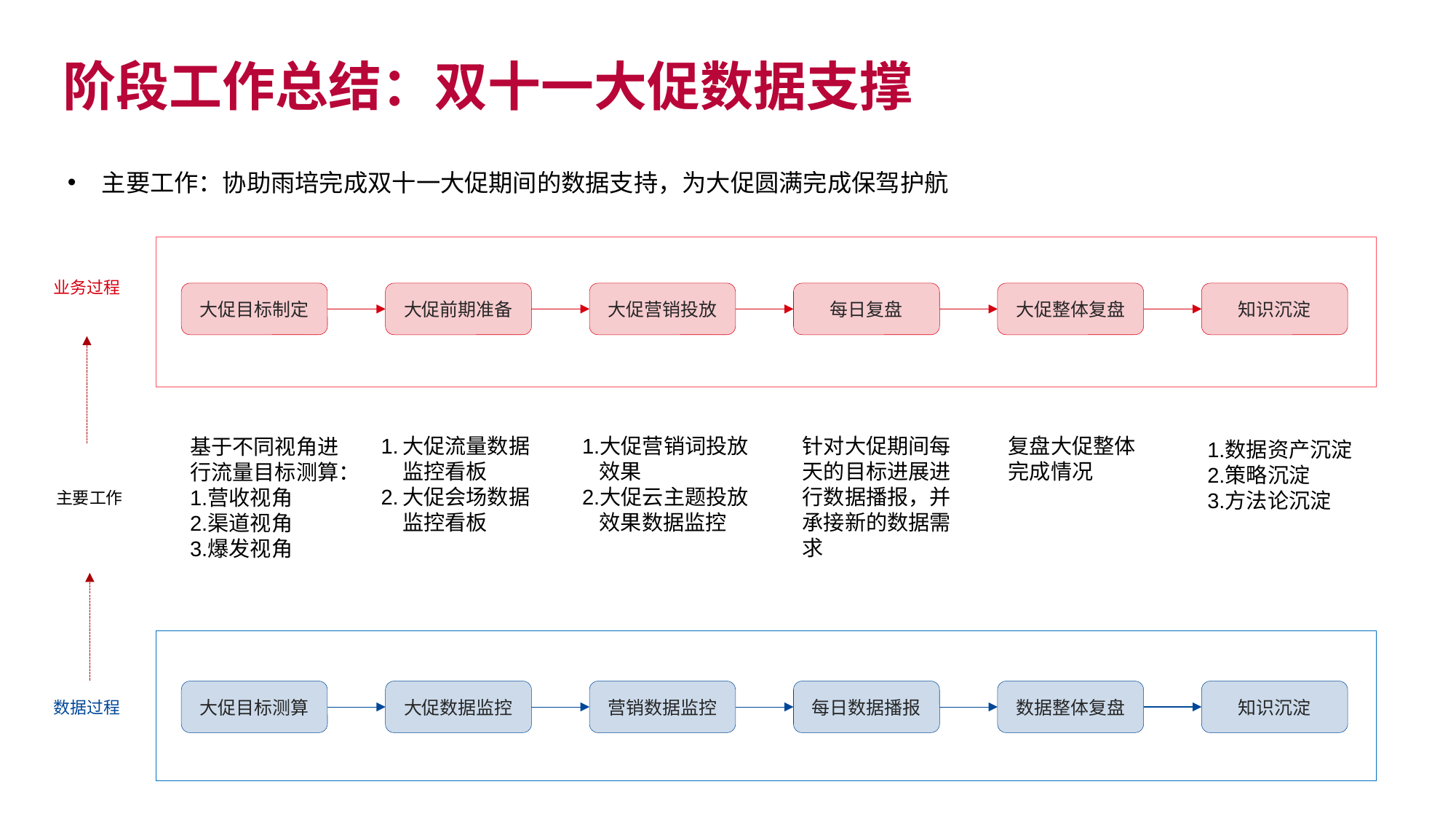

阶段工作总结：双十一大促数据支撑
主要工作：协助雨培完成双十一大促期间的数据支持，为大促圆满完成保驾护航

业务过程
大促目标制定
大促前期准备
大促营销投放
每日复盘
大促整体复盘
知识沉淀
复盘大促整体完成情况
大促流量数据监控看板
大促会场数据监控看板
大促营销词投放效果
大促云主题投放效果数据监控
针对大促期间每天的目标进展进行数据播报，并承接新的数据需求
基于不同视角进行流量目标测算：
营收视角
渠道视角
爆发视角
数据资产沉淀
策略沉淀
方法论沉淀
主要工作

大促目标测算
大促数据监控
营销数据监控
每日数据播报
数据整体复盘
知识沉淀
数据过程